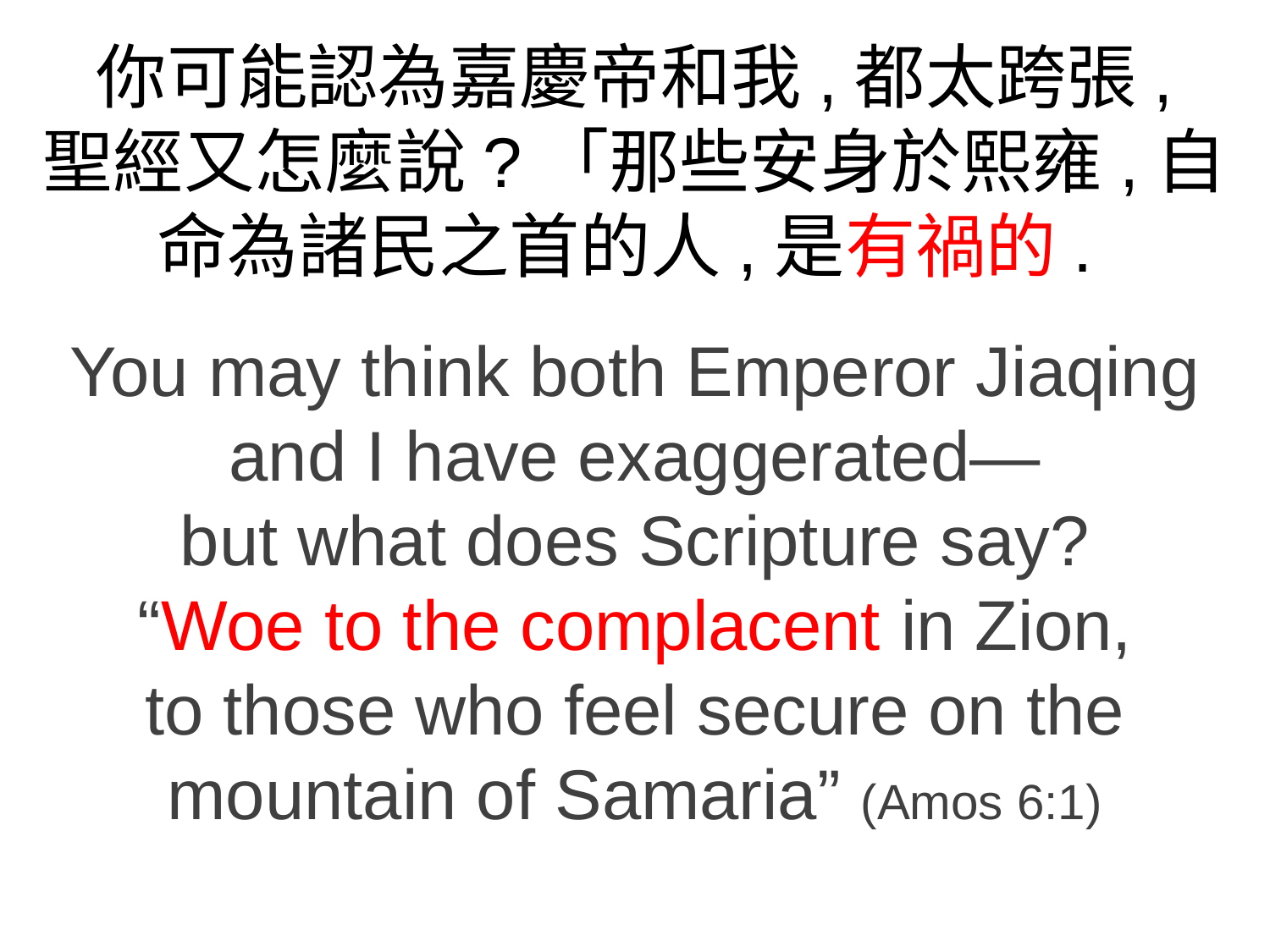

你可能認為嘉慶帝和我,都太跨張,
聖經又怎麼說?「那些安身於熙雍,自命為諸民之首的人,是有禍的.
You may think both Emperor Jiaqing and I have exaggerated—
but what does Scripture say?
“Woe to the complacent in Zion,
to those who feel secure on the mountain of Samaria” (Amos 6:1)